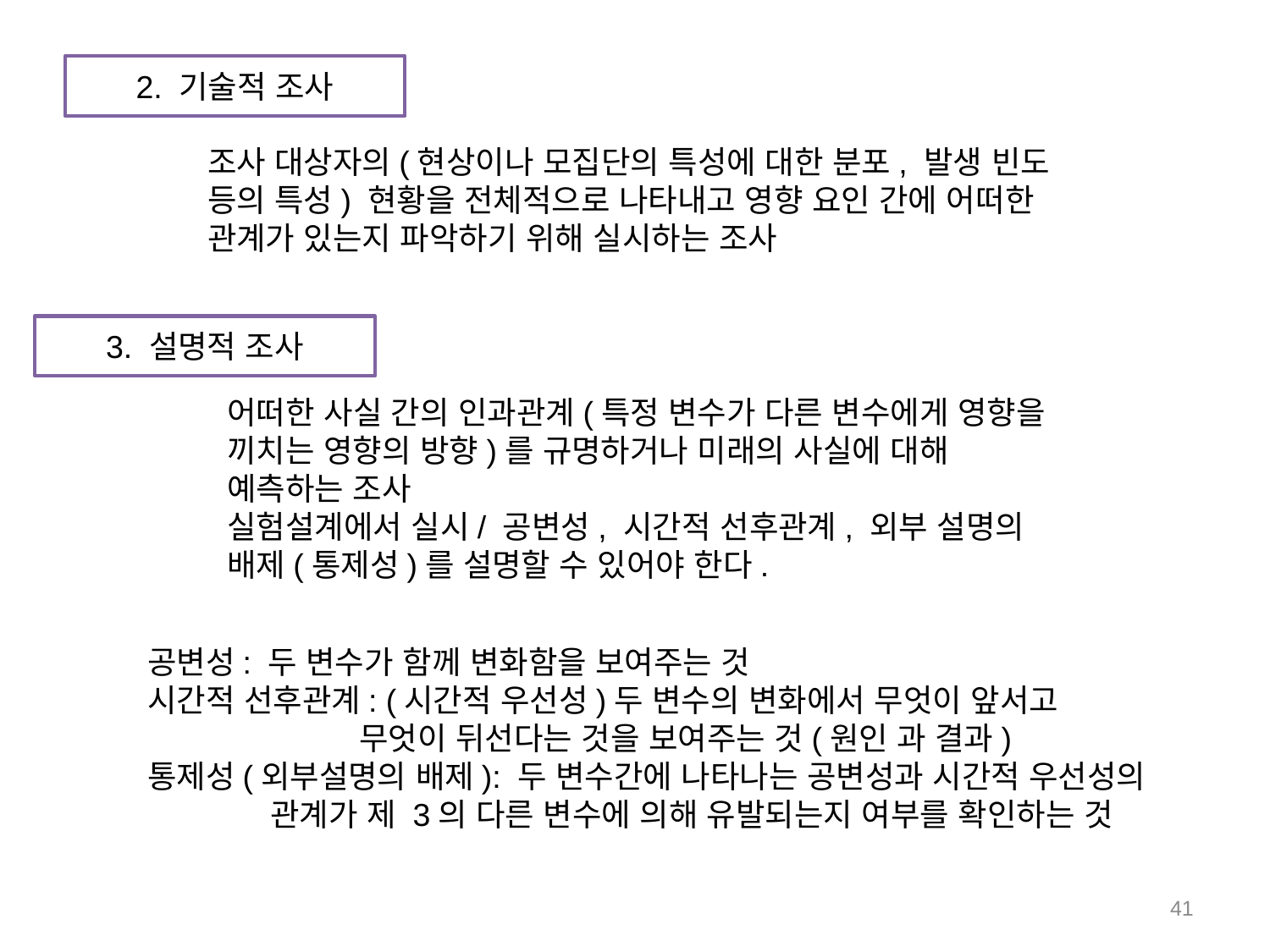

2. 기술적 조사
조사 대상자의(현상이나 모집단의 특성에 대한 분포, 발생 빈도 등의 특성) 현황을 전체적으로 나타내고 영향 요인 간에 어떠한 관계가 있는지 파악하기 위해 실시하는 조사
3. 설명적 조사
어떠한 사실 간의 인과관계(특정 변수가 다른 변수에게 영향을 끼치는 영향의 방향)를 규명하거나 미래의 사실에 대해 예측하는 조사
실험설계에서 실시/ 공변성, 시간적 선후관계, 외부 설명의 배제(통제성)를 설명할 수 있어야 한다.
공변성: 두 변수가 함께 변화함을 보여주는 것
시간적 선후관계: (시간적 우선성)두 변수의 변화에서 무엇이 앞서고
                       무엇이 뒤선다는 것을 보여주는 것(원인 과 결과)
통제성(외부설명의 배제): 두 변수간에 나타나는 공변성과 시간적 우선성의
             관계가 제 3의 다른 변수에 의해 유발되는지 여부를 확인하는 것
41